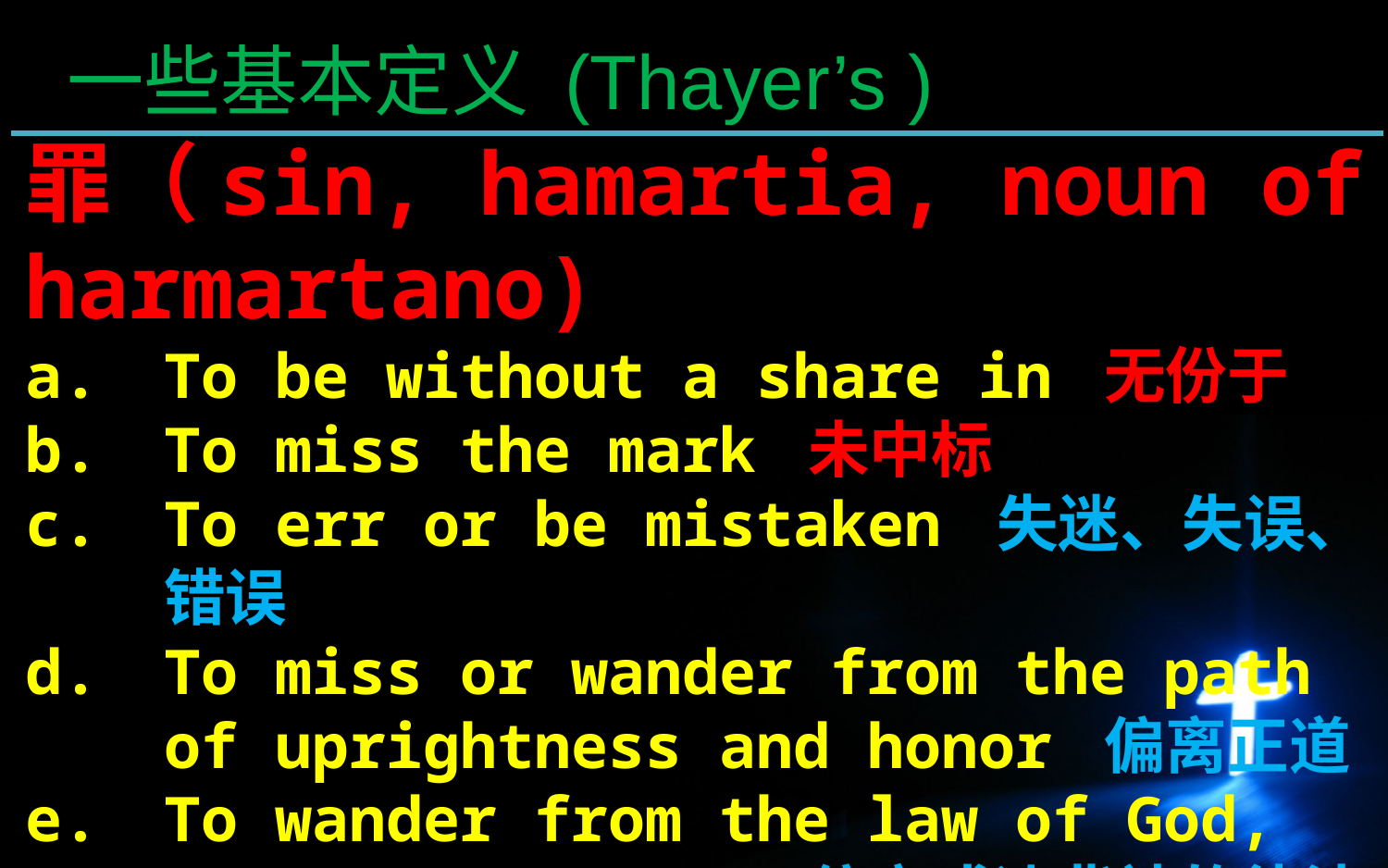

一些基本定义 (Thayer’s )
罪（sin, hamartia, noun of harmartano)
To be without a share in 无份于
To miss the mark 未中标
To err or be mistaken 	失迷、失误、错误
To miss or wander from the path of uprightness and honor 偏离正道
To wander from the law of God, violate Go’s law 偏离或违背神的律法